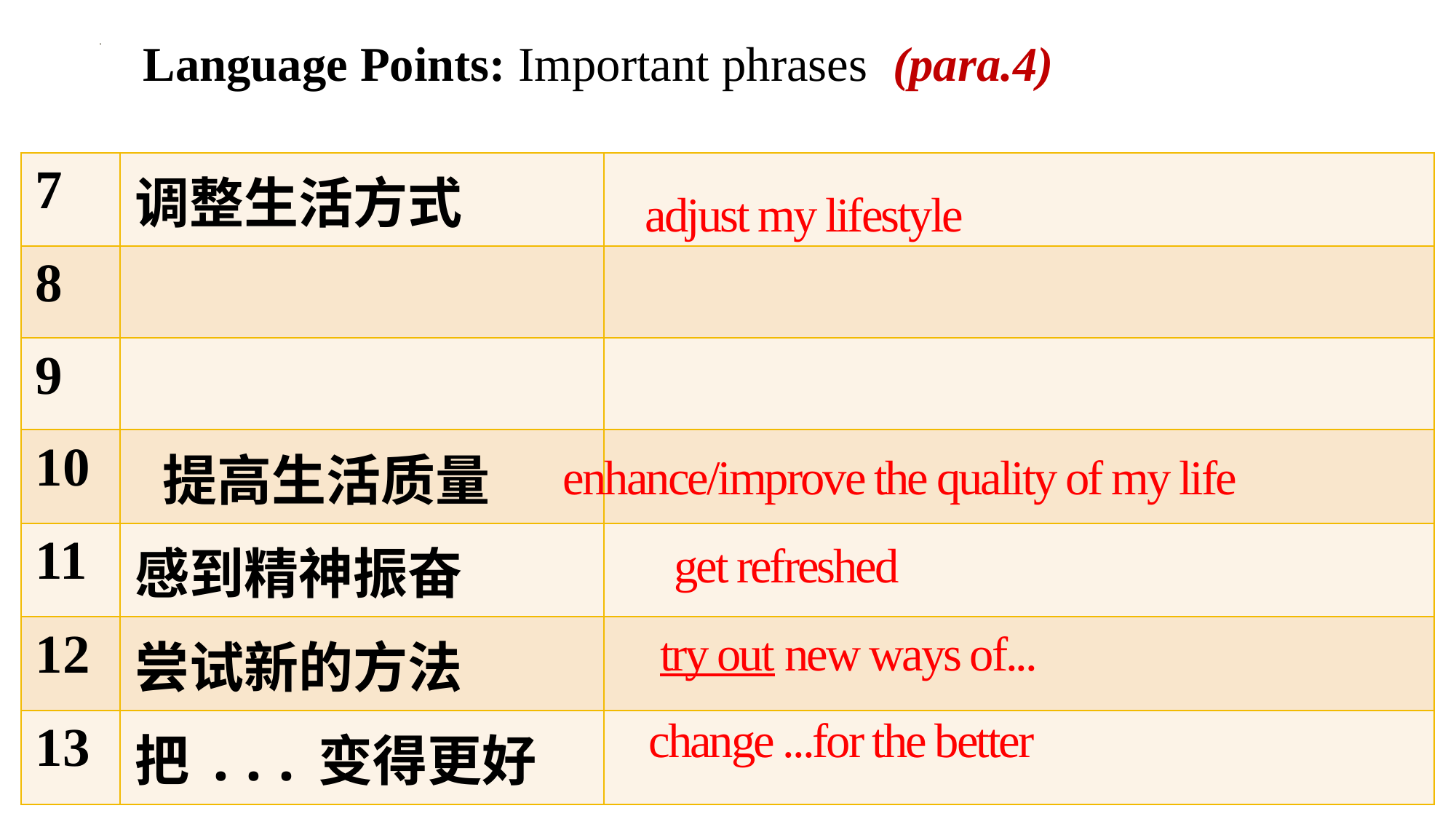

Language Points: Important phrases  (para.4)
| 7 | 调整生活方式 |  |
| --- | --- | --- |
| 8 |  |  |
| 9 |  |  |
| 10 | 提高生活质量 |  |
| 11 | 感到精神振奋 |  |
| 12 | 尝试新的方法 |  |
| 13 | 把...变得更好 |  |
adjust my lifestyle
enhance/improve the quality of my life
get refreshed
try out new ways of...
change ...for the better